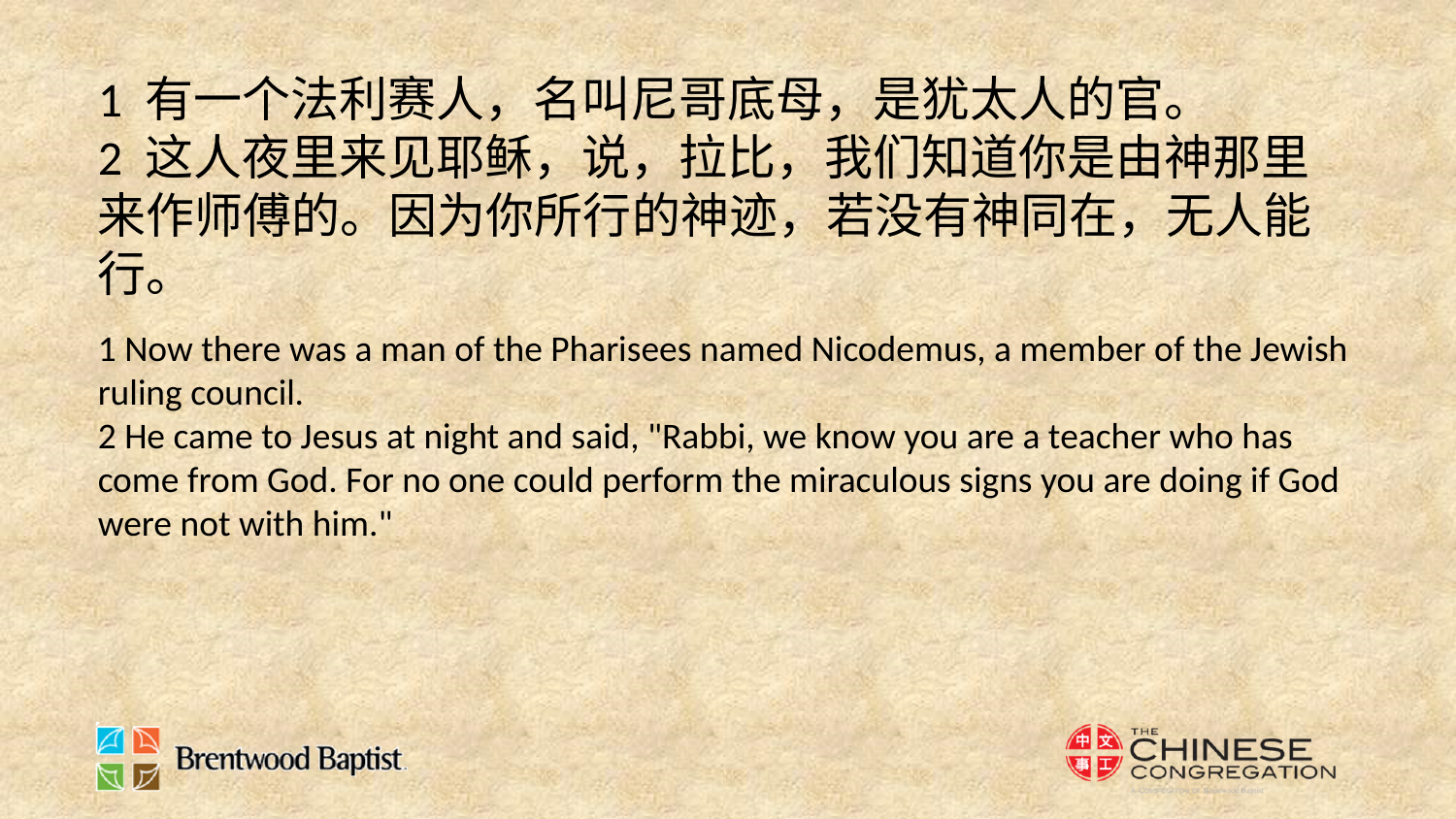

1 有一个法利赛人，名叫尼哥底母，是犹太人的官。
2 这人夜里来见耶稣，说，拉比，我们知道你是由神那里来作师傅的。因为你所行的神迹，若没有神同在，无人能行。

1 Now there was a man of the Pharisees named Nicodemus, a member of the Jewish ruling council.
2 He came to Jesus at night and said, "Rabbi, we know you are a teacher who has come from God. For no one could perform the miraculous signs you are doing if God were not with him."